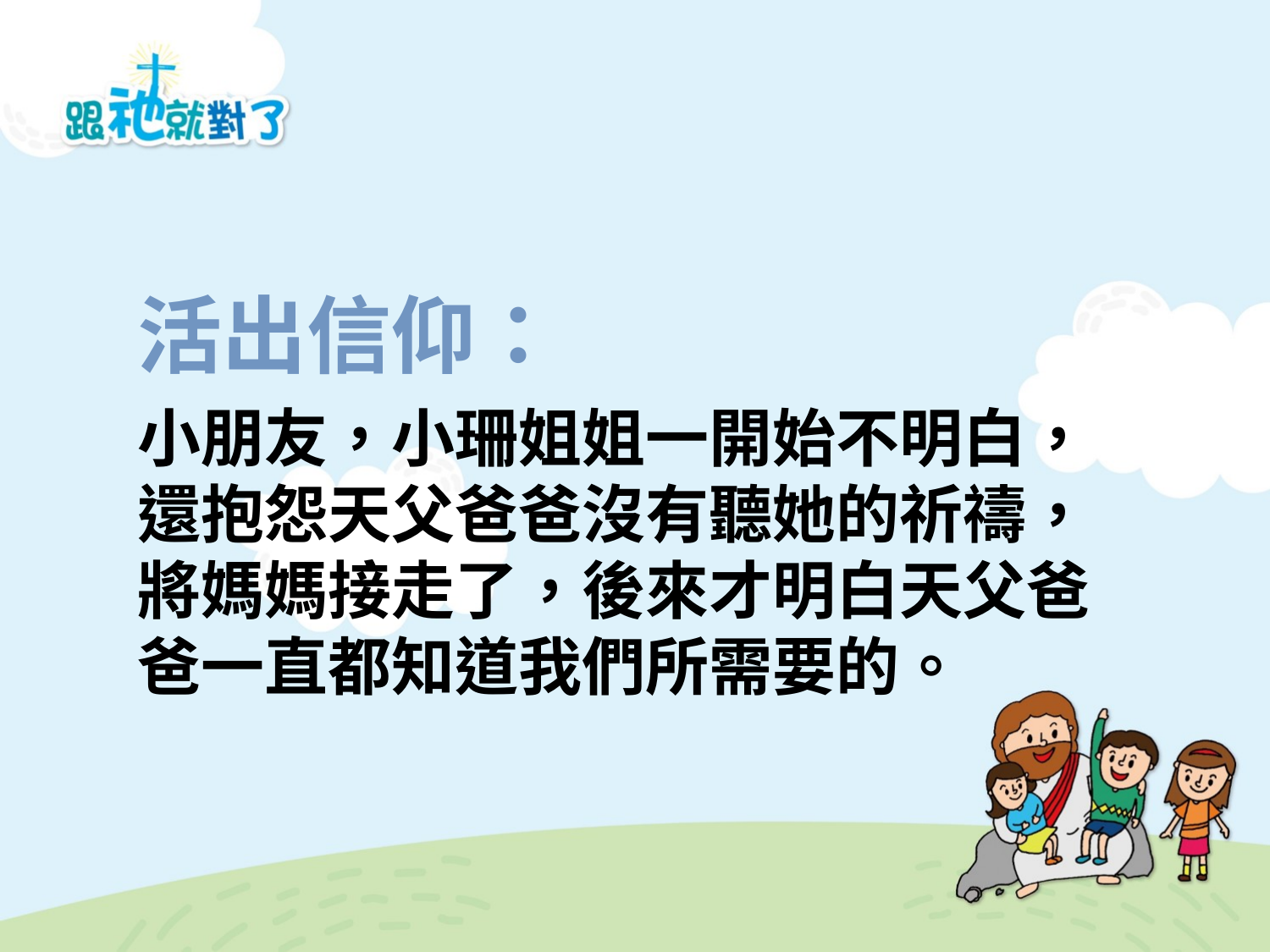

活出信仰：
小朋友，小珊姐姐一開始不明白，還抱怨天父爸爸沒有聽她的祈禱，將媽媽接走了，後來才明白天父爸爸一直都知道我們所需要的。